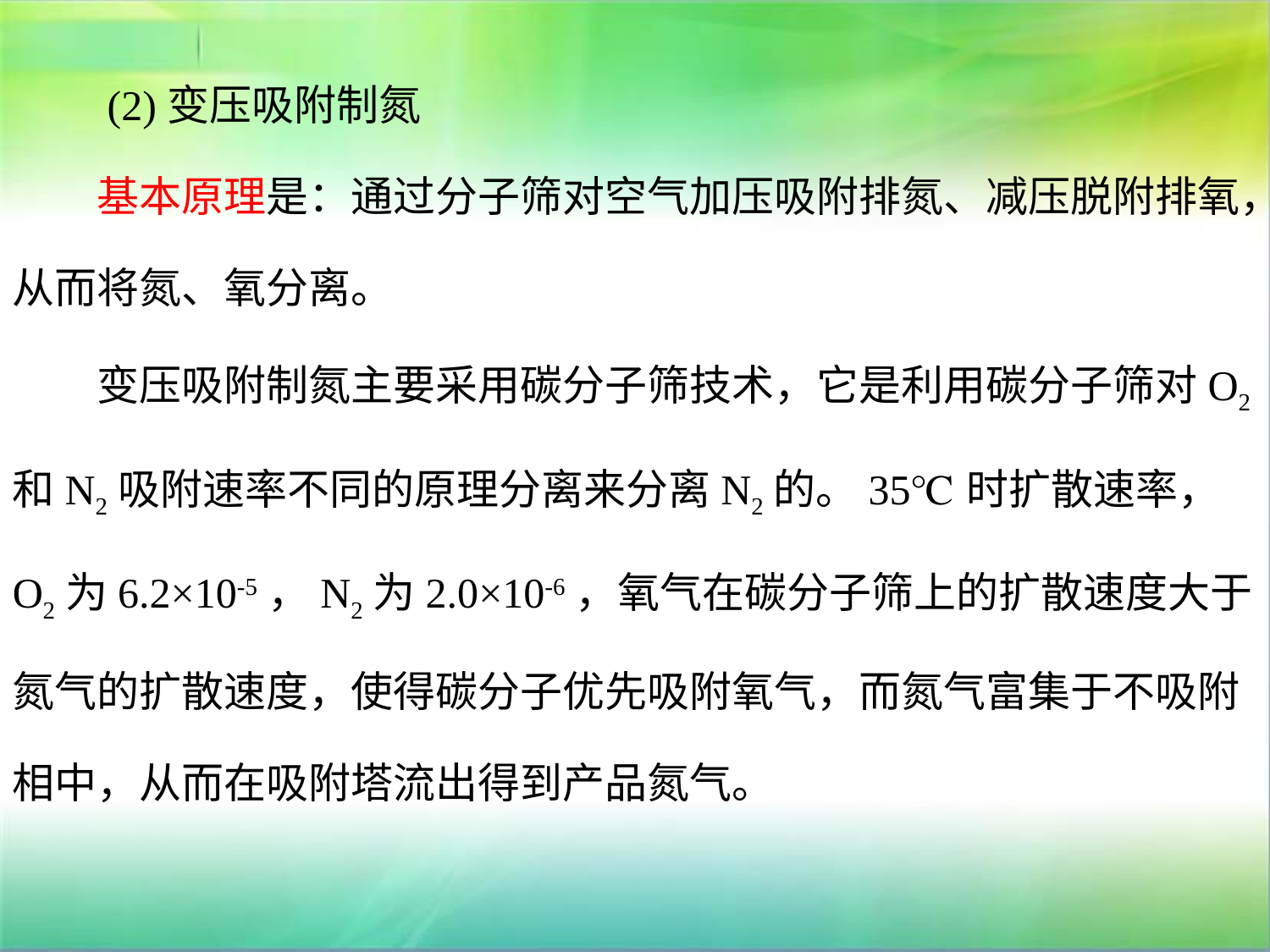

(2)变压吸附制氮
　　基本原理是：通过分子筛对空气加压吸附排氮、减压脱附排氧，从而将氮、氧分离。
　　变压吸附制氮主要采用碳分子筛技术，它是利用碳分子筛对O2和N2吸附速率不同的原理分离来分离N2的。35℃时扩散速率，O2为6.2×10-5，N2为2.0×10-6，氧气在碳分子筛上的扩散速度大于氮气的扩散速度，使得碳分子优先吸附氧气，而氮气富集于不吸附相中，从而在吸附塔流出得到产品氮气。